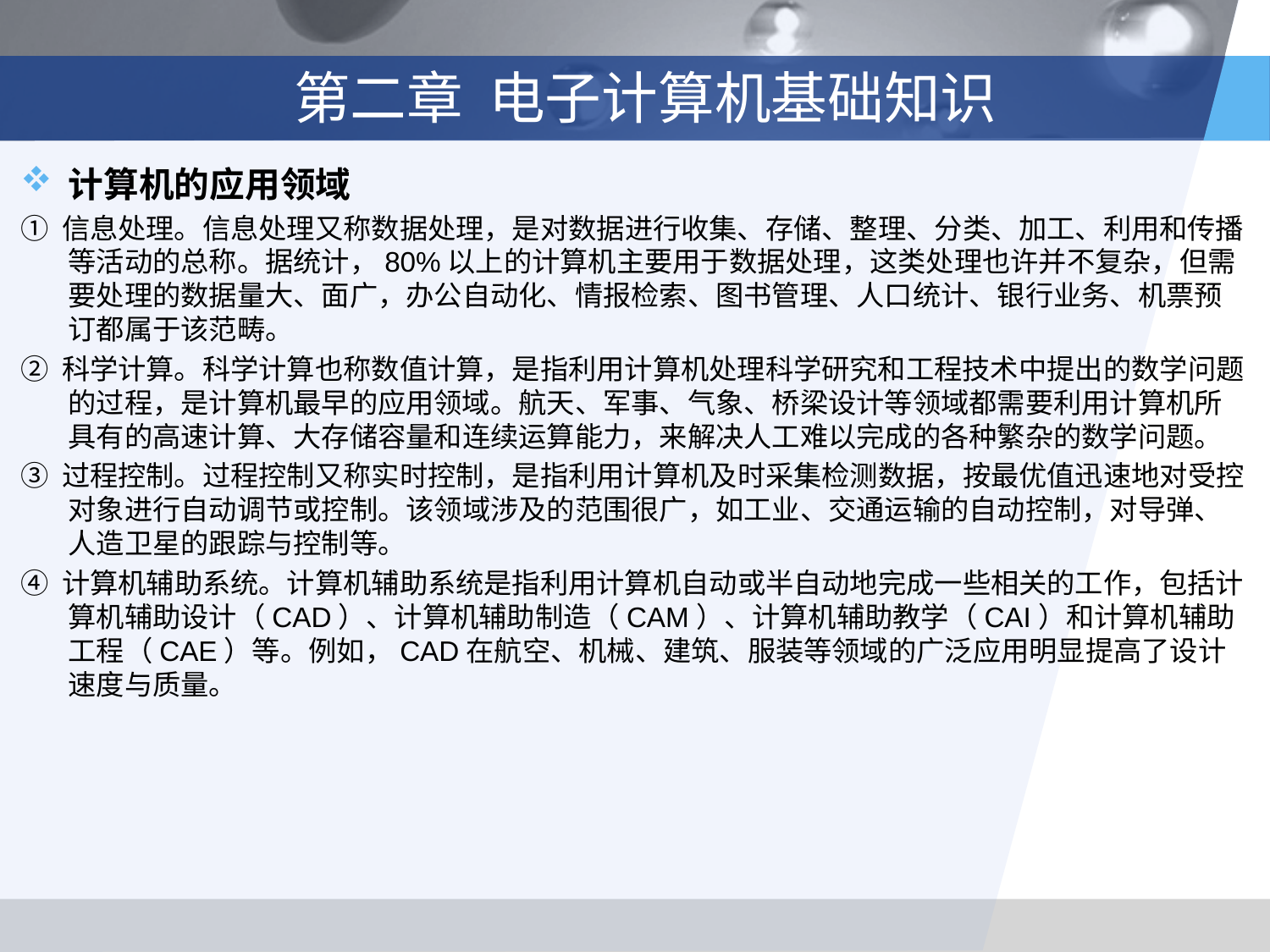

# 第二章  电子计算机基础知识
计算机的应用领域
① 信息处理。信息处理又称数据处理，是对数据进行收集、存储、整理、分类、加工、利用和传播等活动的总称。据统计，80%以上的计算机主要用于数据处理，这类处理也许并不复杂，但需要处理的数据量大、面广，办公自动化、情报检索、图书管理、人口统计、银行业务、机票预订都属于该范畴。
② 科学计算。科学计算也称数值计算，是指利用计算机处理科学研究和工程技术中提出的数学问题的过程，是计算机最早的应用领域。航天、军事、气象、桥梁设计等领域都需要利用计算机所具有的高速计算、大存储容量和连续运算能力，来解决人工难以完成的各种繁杂的数学问题。
③ 过程控制。过程控制又称实时控制，是指利用计算机及时采集检测数据，按最优值迅速地对受控对象进行自动调节或控制。该领域涉及的范围很广，如工业、交通运输的自动控制，对导弹、人造卫星的跟踪与控制等。
④ 计算机辅助系统。计算机辅助系统是指利用计算机自动或半自动地完成一些相关的工作，包括计算机辅助设计（CAD）、计算机辅助制造（CAM）、计算机辅助教学（CAI）和计算机辅助工程（CAE）等。例如，CAD在航空、机械、建筑、服装等领域的广泛应用明显提高了设计速度与质量。